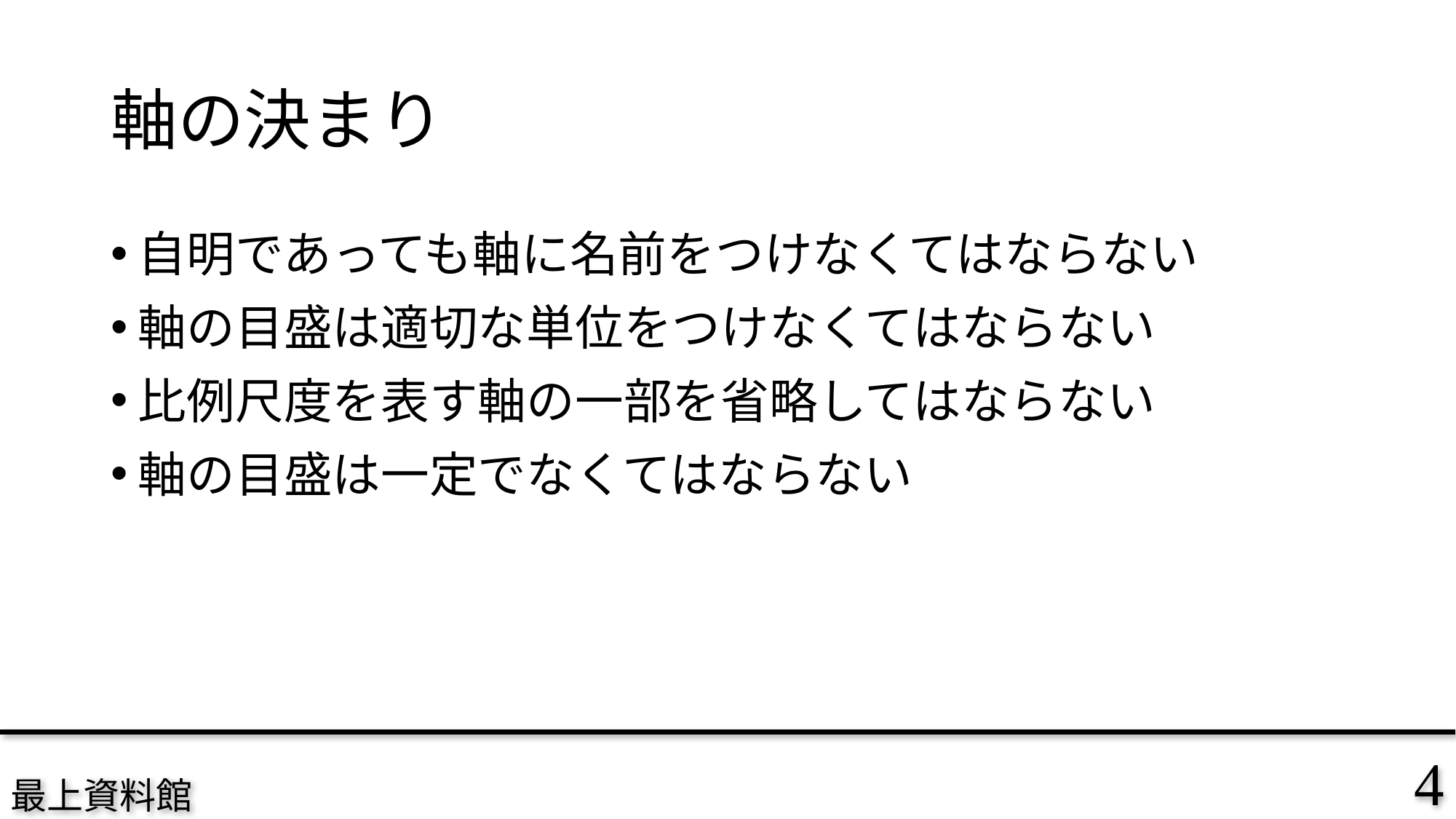

# 軸の決まり
自明であっても軸に名前をつけなくてはならない
軸の目盛は適切な単位をつけなくてはならない
比例尺度を表す軸の一部を省略してはならない
軸の目盛は一定でなくてはならない